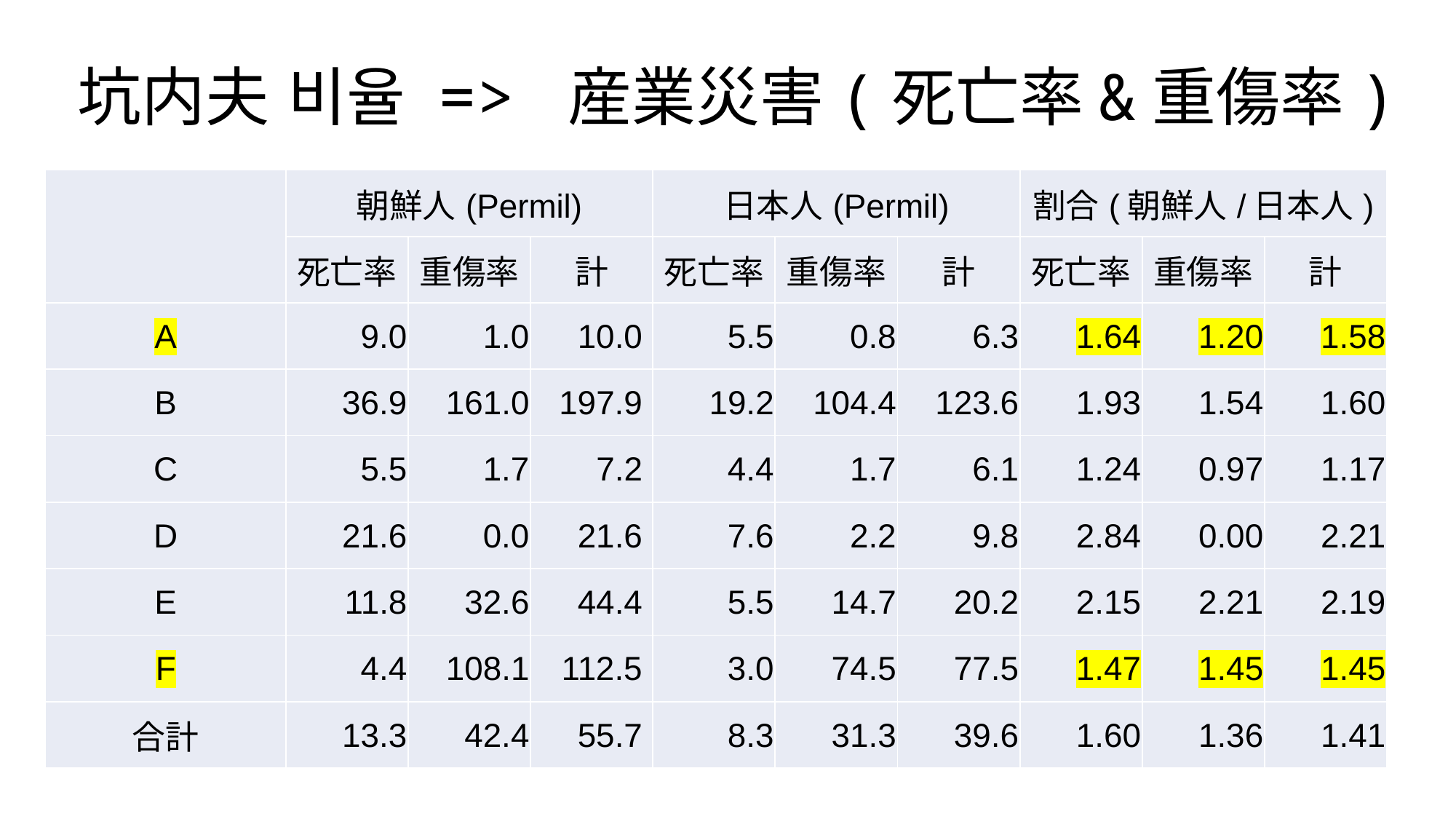

# 坑内夫 비율 => 産業災害(死亡率&重傷率)
|  | 朝鮮人(Permil) |  |  | 日本人(Permil) |  |  | 割合(朝鮮人/日本人) |  |  |
| --- | --- | --- | --- | --- | --- | --- | --- | --- | --- |
|  | 死亡率 | 重傷率 | 計 | 死亡率 | 重傷率 | 計 | 死亡率 | 重傷率 | 計 |
| A | 9.0 | 1.0 | 10.0 | 5.5 | 0.8 | 6.3 | 1.64 | 1.20 | 1.58 |
| B | 36.9 | 161.0 | 197.9 | 19.2 | 104.4 | 123.6 | 1.93 | 1.54 | 1.60 |
| C | 5.5 | 1.7 | 7.2 | 4.4 | 1.7 | 6.1 | 1.24 | 0.97 | 1.17 |
| D | 21.6 | 0.0 | 21.6 | 7.6 | 2.2 | 9.8 | 2.84 | 0.00 | 2.21 |
| E | 11.8 | 32.6 | 44.4 | 5.5 | 14.7 | 20.2 | 2.15 | 2.21 | 2.19 |
| F | 4.4 | 108.1 | 112.5 | 3.0 | 74.5 | 77.5 | 1.47 | 1.45 | 1.45 |
| 合計 | 13.3 | 42.4 | 55.7 | 8.3 | 31.3 | 39.6 | 1.60 | 1.36 | 1.41 |